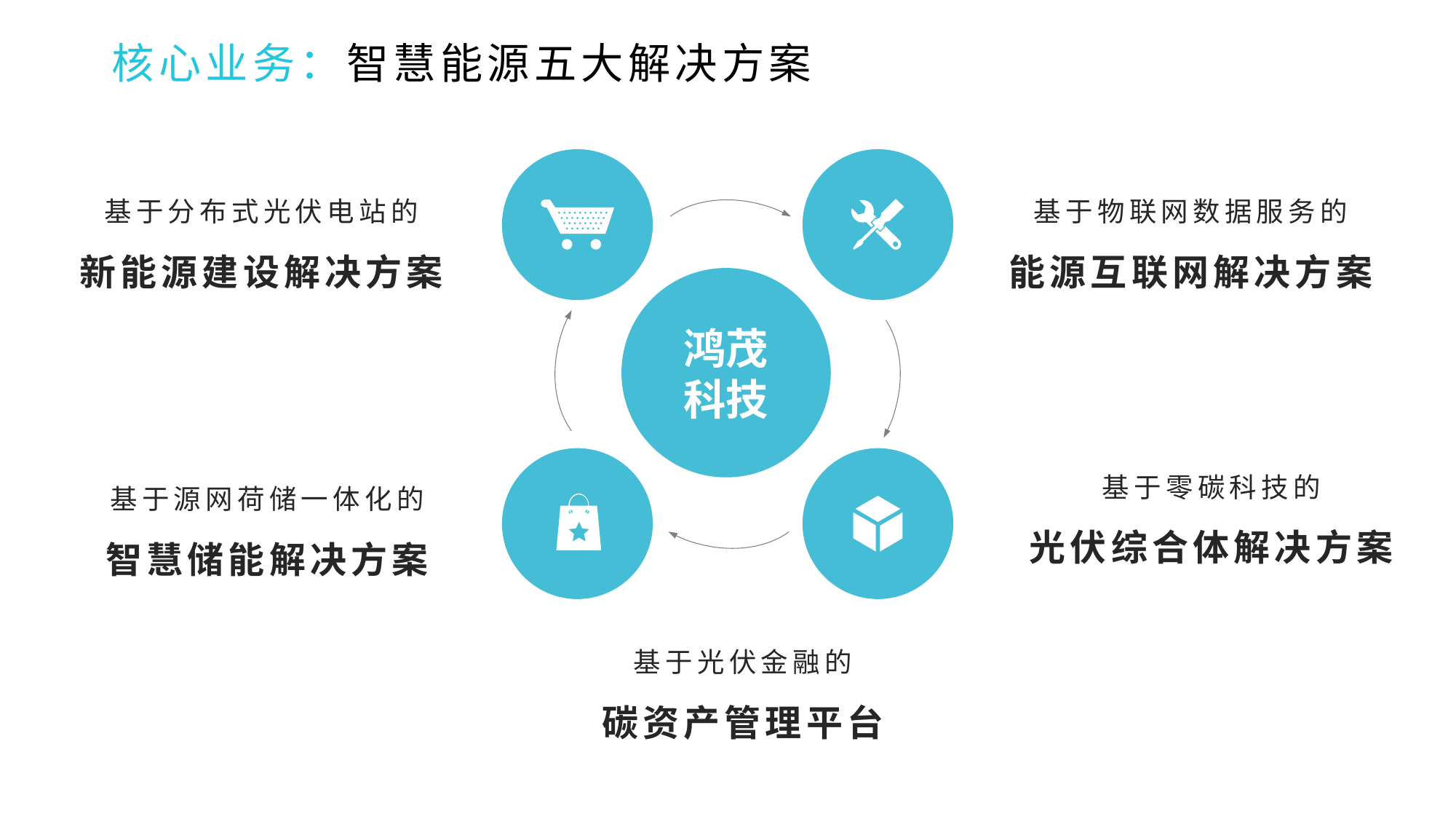

核心业务：智慧能源五大解决方案

鸿茂
科技

基于分布式光伏电站的
新能源建设解决方案
基于物联网数据服务的
能源互联网解决方案
基于零碳科技的
光伏综合体解决方案
基于源网荷储一体化的
智慧储能解决方案
基于光伏金融的
碳资产管理平台